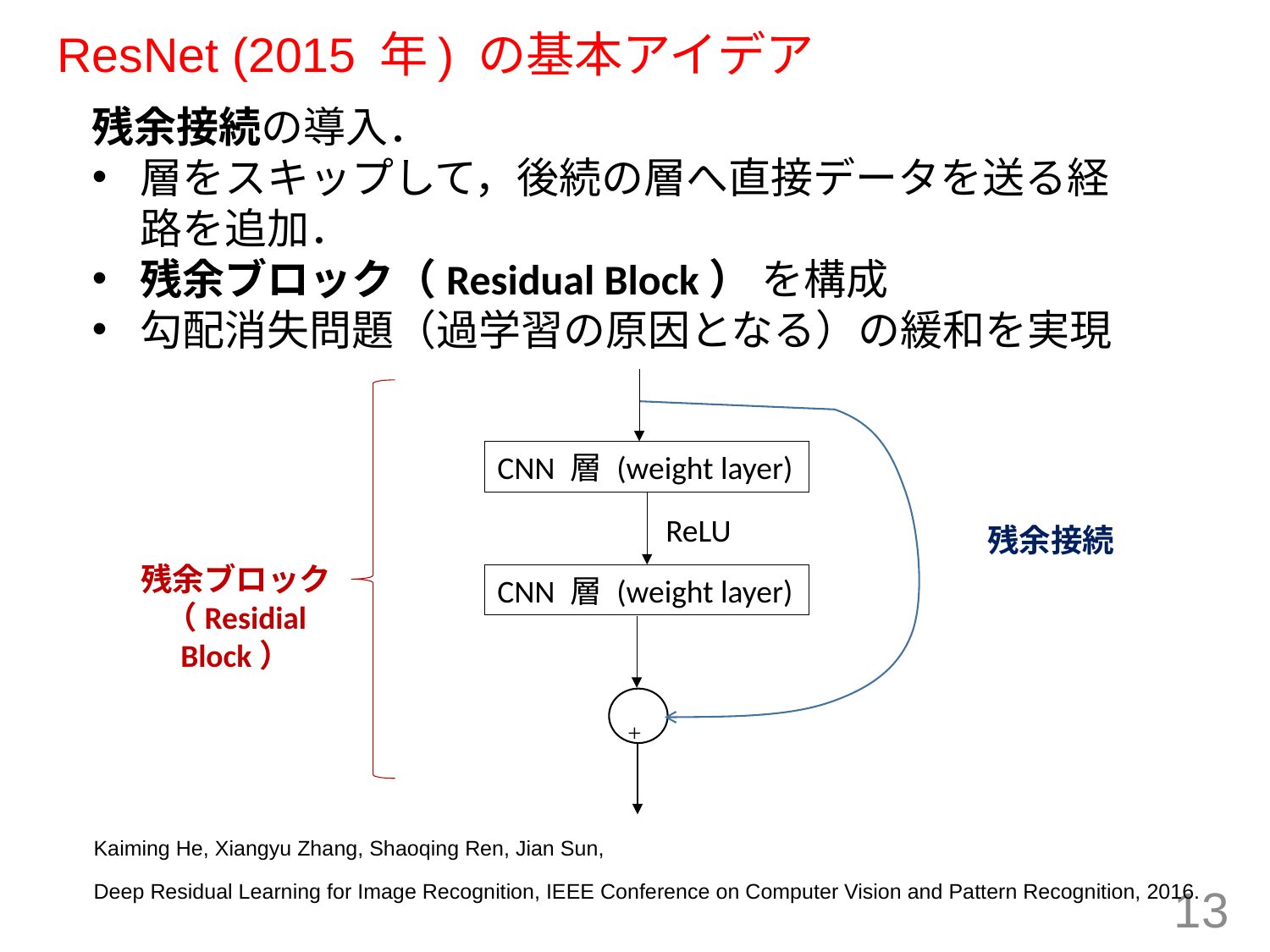

# ResNet (2015 年) の基本アイデア
残余接続の導入．
層をスキップして，後続の層へ直接データを送る経路を追加．
残余ブロック（Residual Block） を構成
勾配消失問題（過学習の原因となる）の緩和を実現

CNN 層 (weight layer)
ReLU
残余接続
残余ブロック（Residial Block）
CNN 層 (weight layer)
+

Kaiming He, Xiangyu Zhang, Shaoqing Ren, Jian Sun,
Deep Residual Learning for Image Recognition, IEEE Conference on Computer Vision and Pattern Recognition, 2016.

13